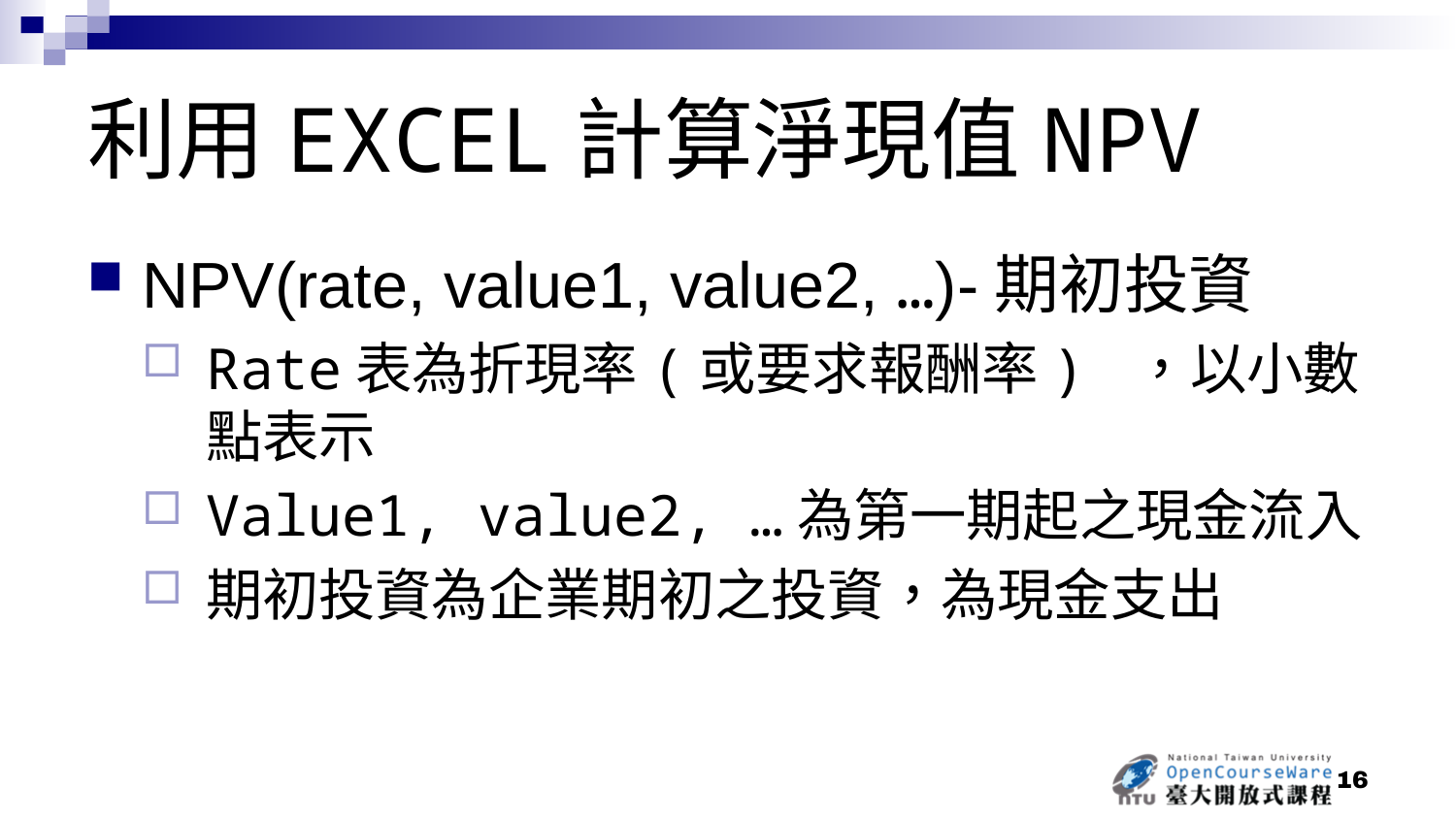

# 利用EXCEL計算淨現值NPV
NPV(rate, value1, value2, …)-期初投資
Rate表為折現率(或要求報酬率) ，以小數點表示
Value1, value2, …為第一期起之現金流入
期初投資為企業期初之投資，為現金支出
16